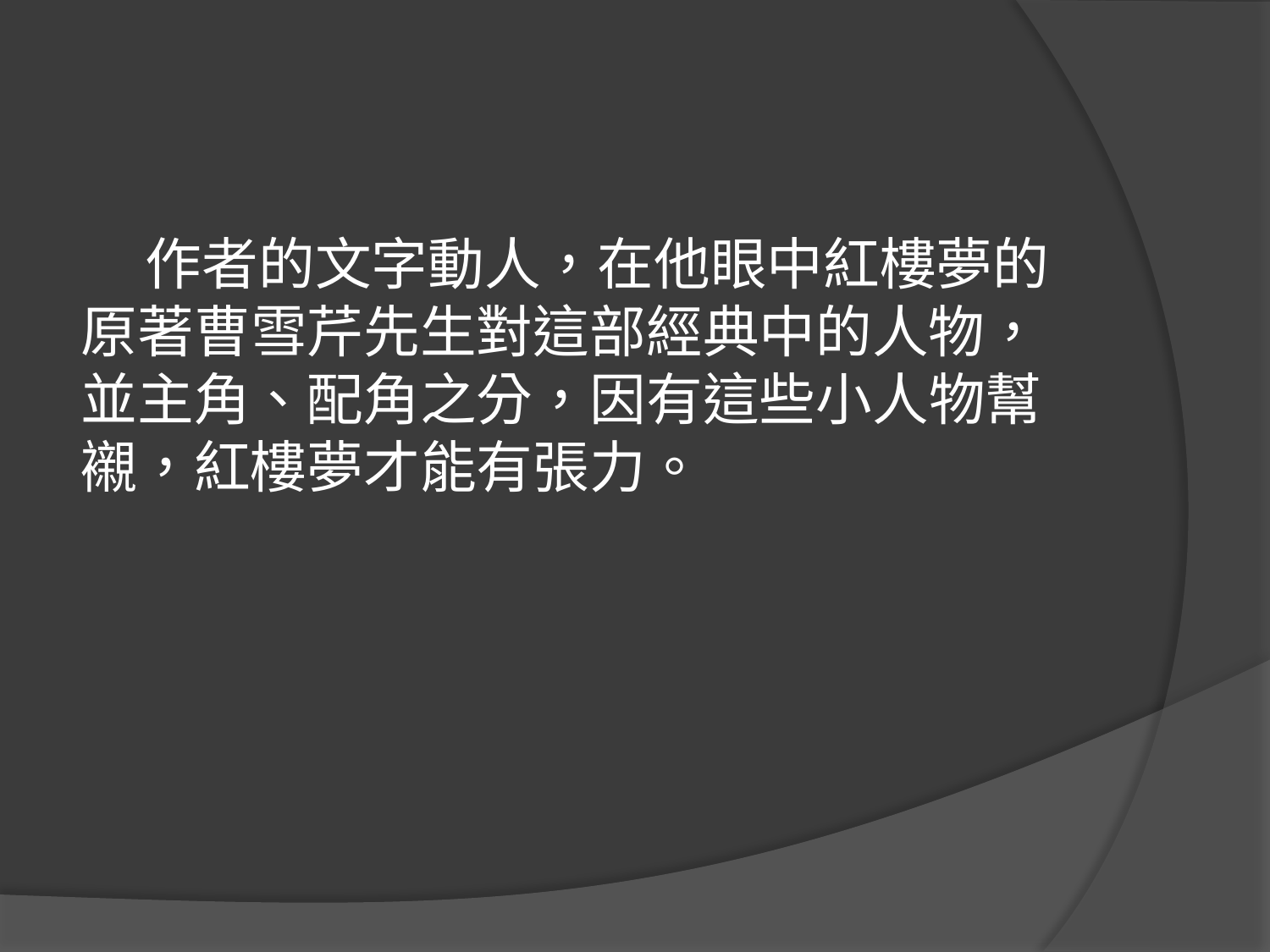

#
    作者的文字動人，在他眼中紅樓夢的原著曹雪芹先生對這部經典中的人物，並主角、配角之分，因有這些小人物幫襯，紅樓夢才能有張力。